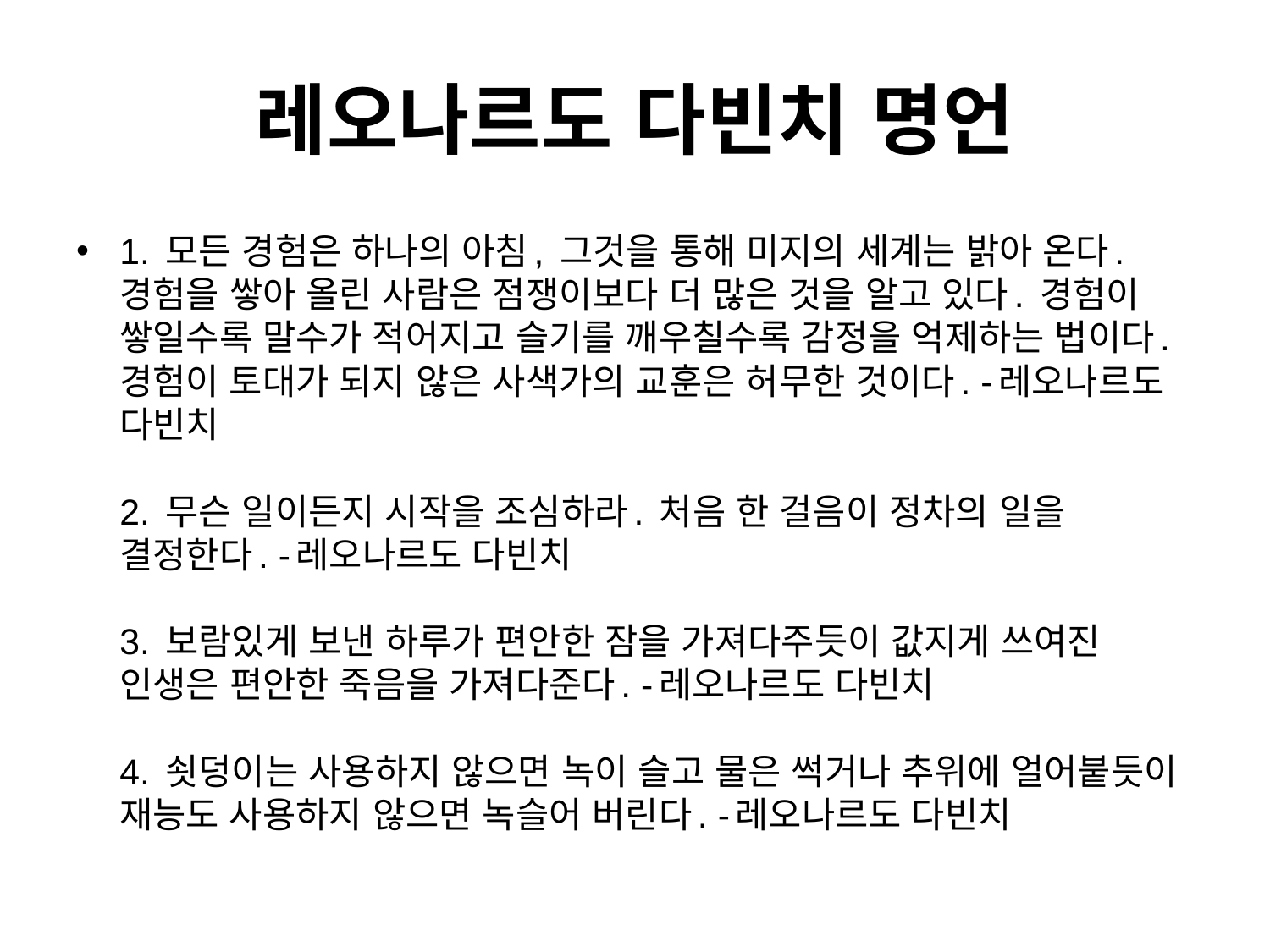

# 레오나르도 다빈치 명언
1. 모든 경험은 하나의 아침, 그것을 통해 미지의 세계는 밝아 온다. 경험을 쌓아 올린 사람은 점쟁이보다 더 많은 것을 알고 있다. 경험이 쌓일수록 말수가 적어지고 슬기를 깨우칠수록 감정을 억제하는 법이다. 경험이 토대가 되지 않은 사색가의 교훈은 허무한 것이다. -레오나르도 다빈치
2. 무슨 일이든지 시작을 조심하라. 처음 한 걸음이 정차의 일을 결정한다. -레오나르도 다빈치
3. 보람있게 보낸 하루가 편안한 잠을 가져다주듯이 값지게 쓰여진 인생은 편안한 죽음을 가져다준다. -레오나르도 다빈치
4. 쇳덩이는 사용하지 않으면 녹이 슬고 물은 썩거나 추위에 얼어붙듯이 재능도 사용하지 않으면 녹슬어 버린다. -레오나르도 다빈치